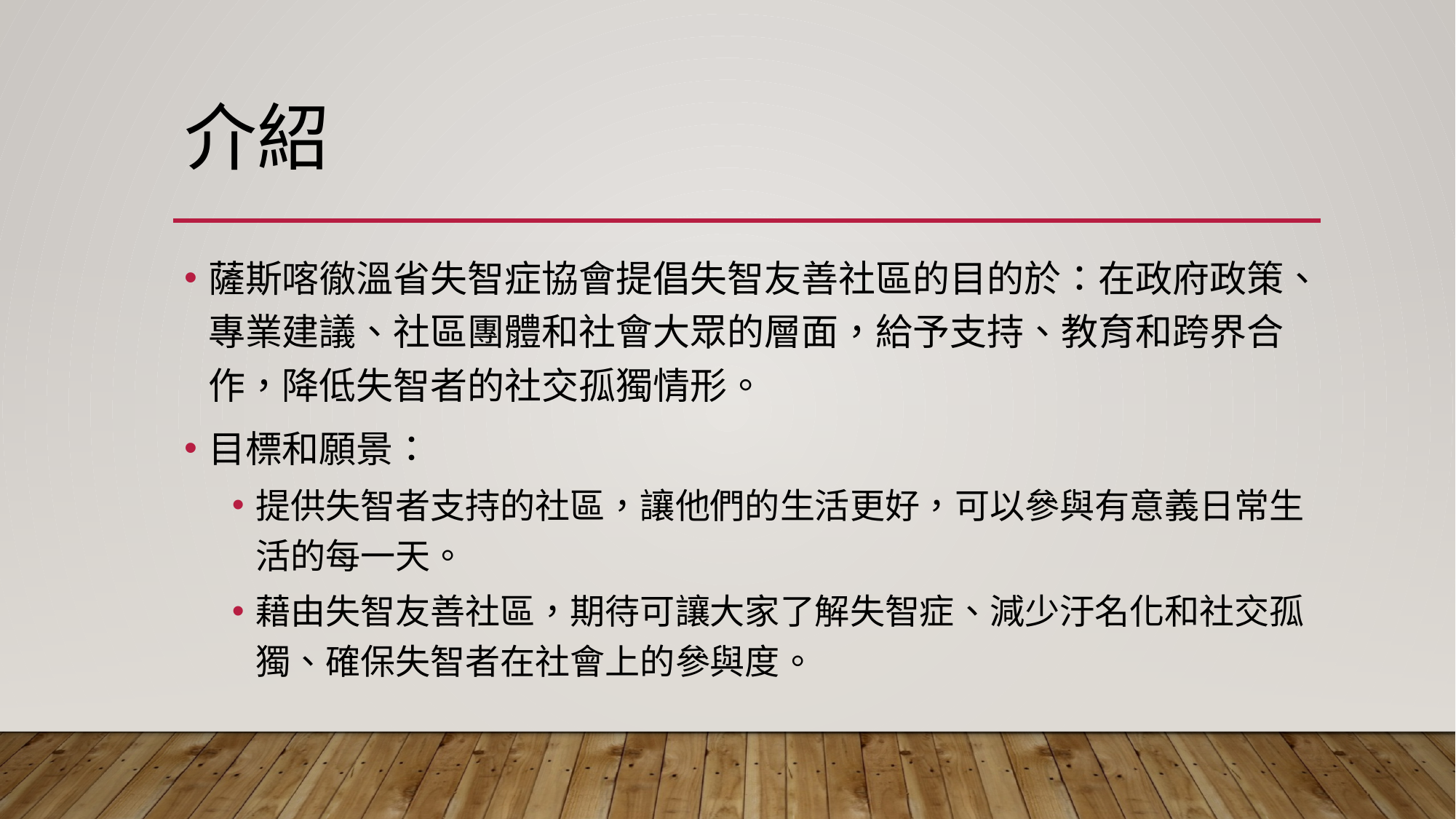

# 介紹
薩斯喀徹溫省失智症協會提倡失智友善社區的目的於：在政府政策、專業建議、社區團體和社會大眾的層面，給予支持、教育和跨界合作，降低失智者的社交孤獨情形。
目標和願景：
提供失智者支持的社區，讓他們的生活更好，可以參與有意義日常生活的每一天。
藉由失智友善社區，期待可讓大家了解失智症、減少汙名化和社交孤獨、確保失智者在社會上的參與度。